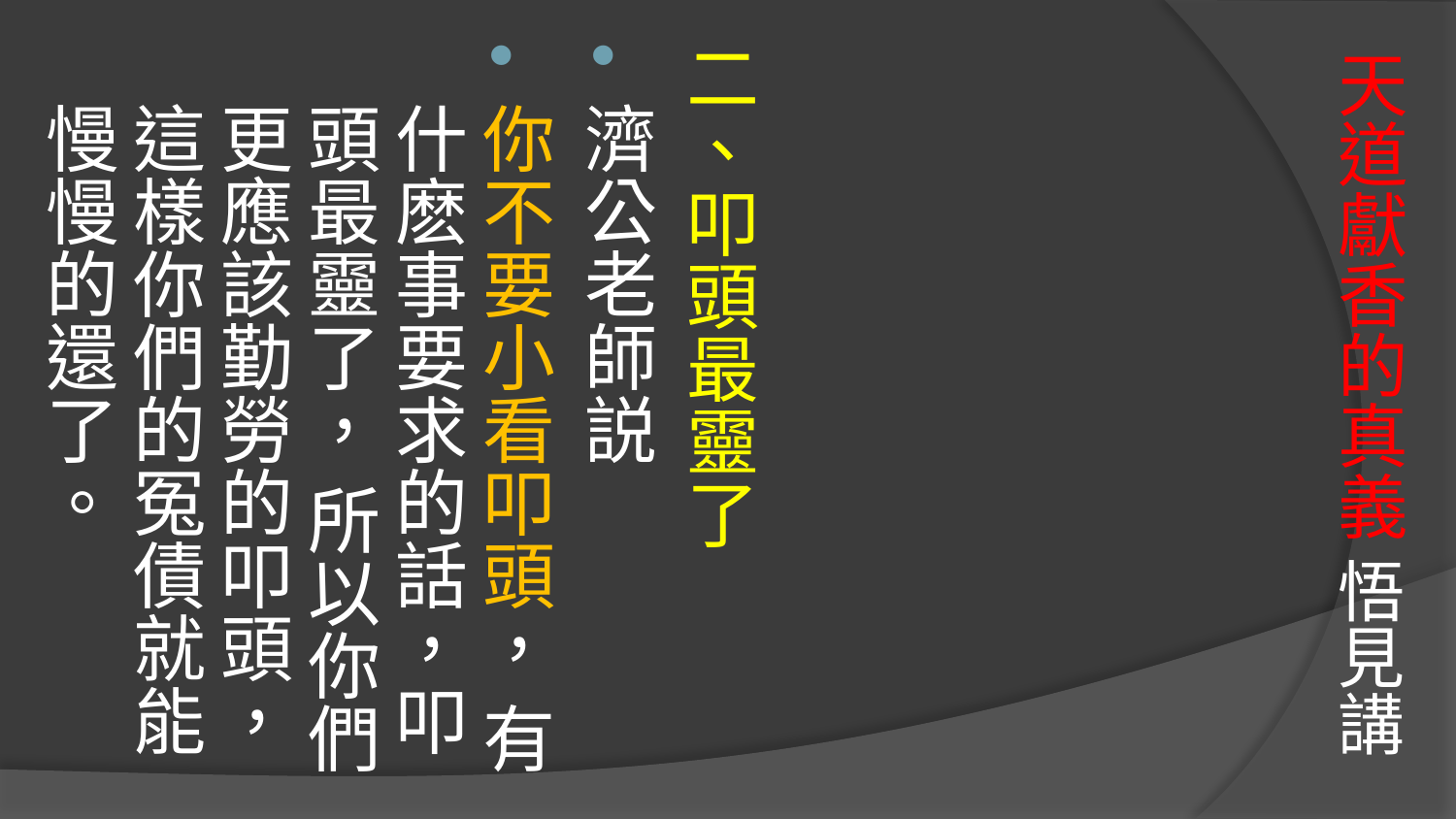

# 天道獻香的真義 悟見講
二、叩頭最靈了
濟公老師説
你不要小看叩頭， 有什麽事要求的話，叩頭最靈了， 所以你們更應該勤勞的叩頭， 這樣你們的冤債就能慢慢的還了。